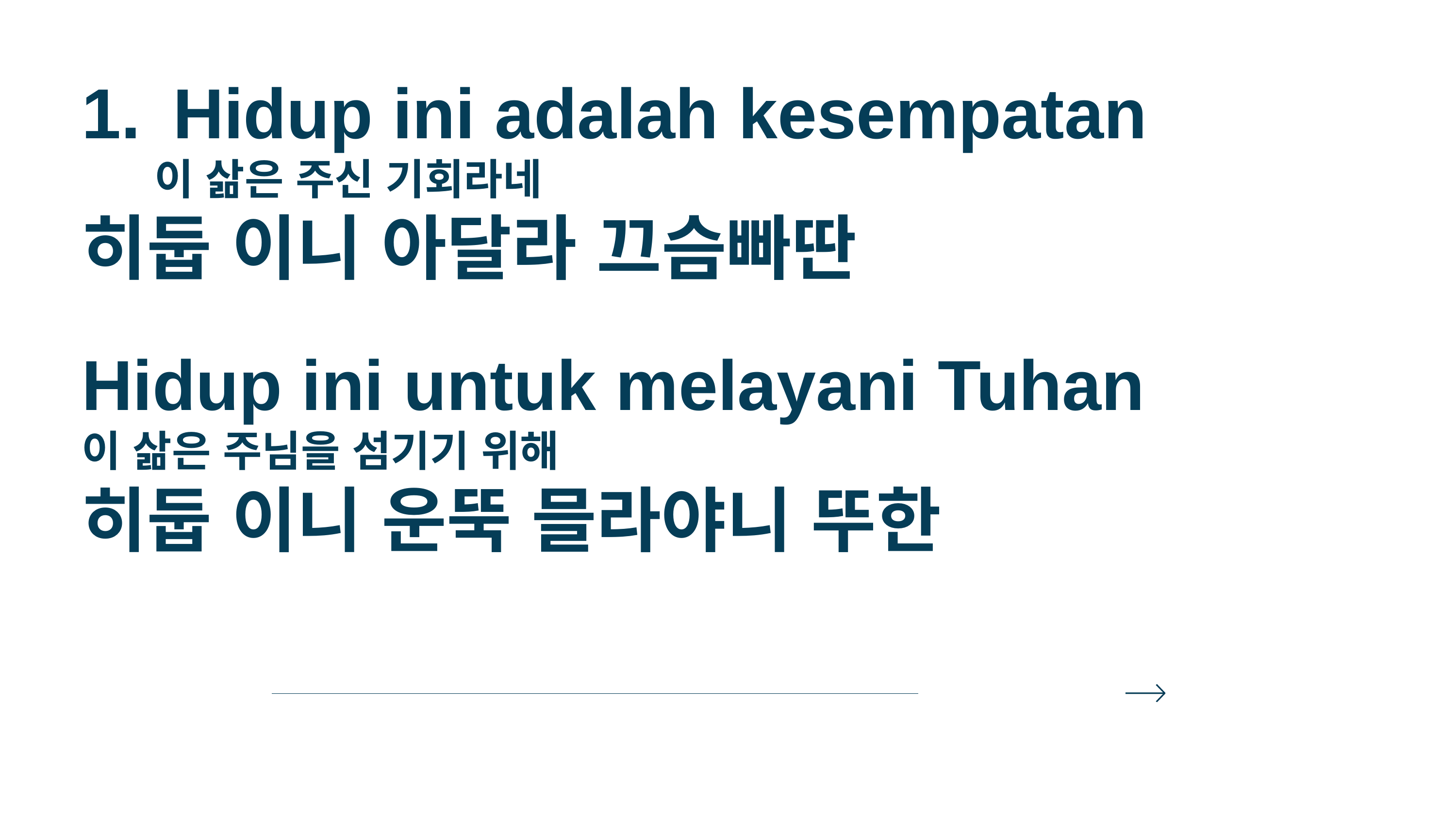

Hidup ini adalah kesempatan
	이 삶은 주신 기회라네
히둡 이니 아달라 끄슴빠딴

Hidup ini untuk melayani Tuhan
이 삶은 주님을 섬기기 위해
히둡 이니 운뚝 믈라야니 뚜한